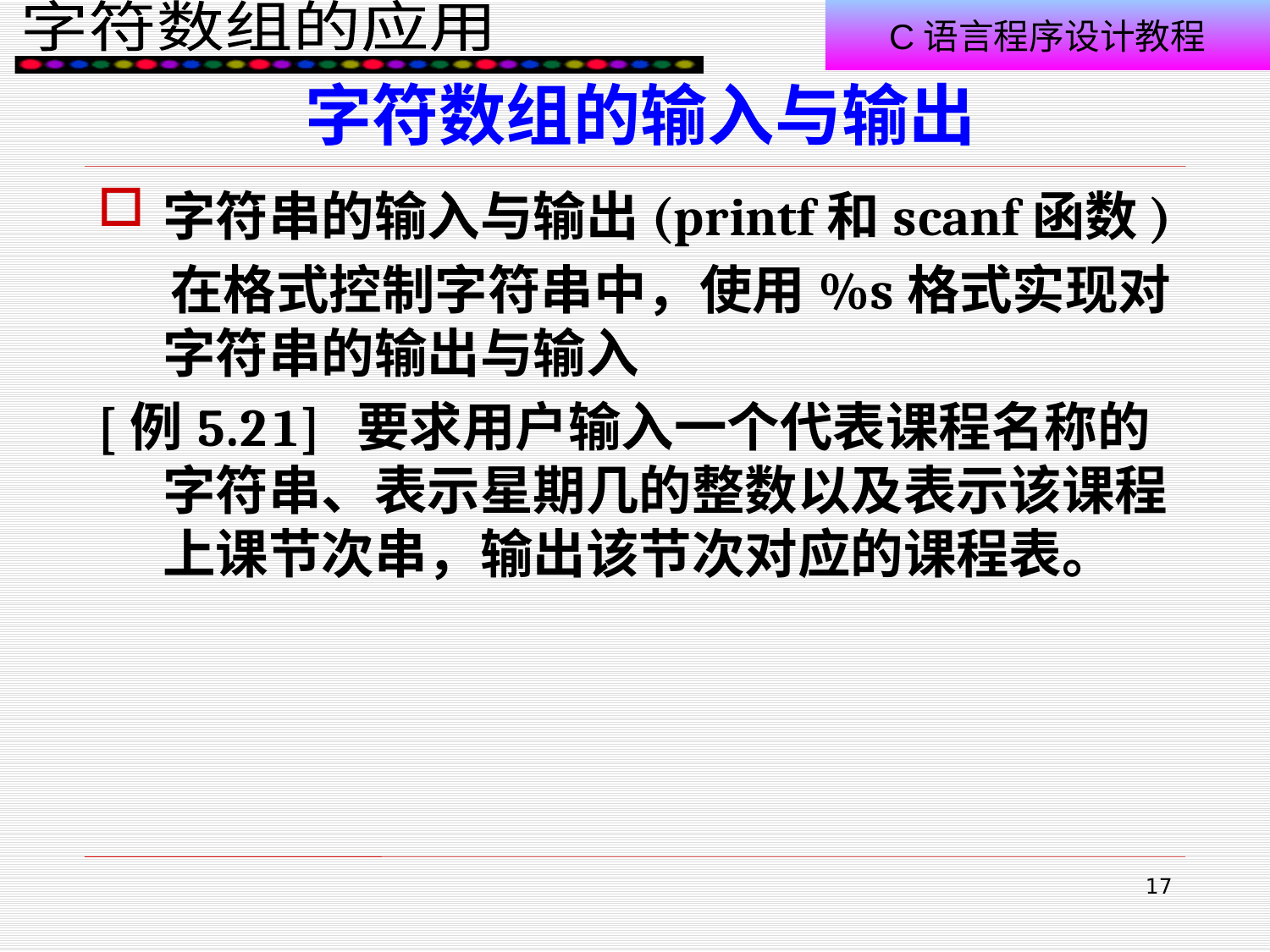

# 字符数组的输入与输出
字符串的输入与输出(printf和scanf函数)
     在格式控制字符串中，使用%s格式实现对字符串的输出与输入
[例5.21]  要求用户输入一个代表课程名称的字符串、表示星期几的整数以及表示该课程上课节次串，输出该节次对应的课程表。

17